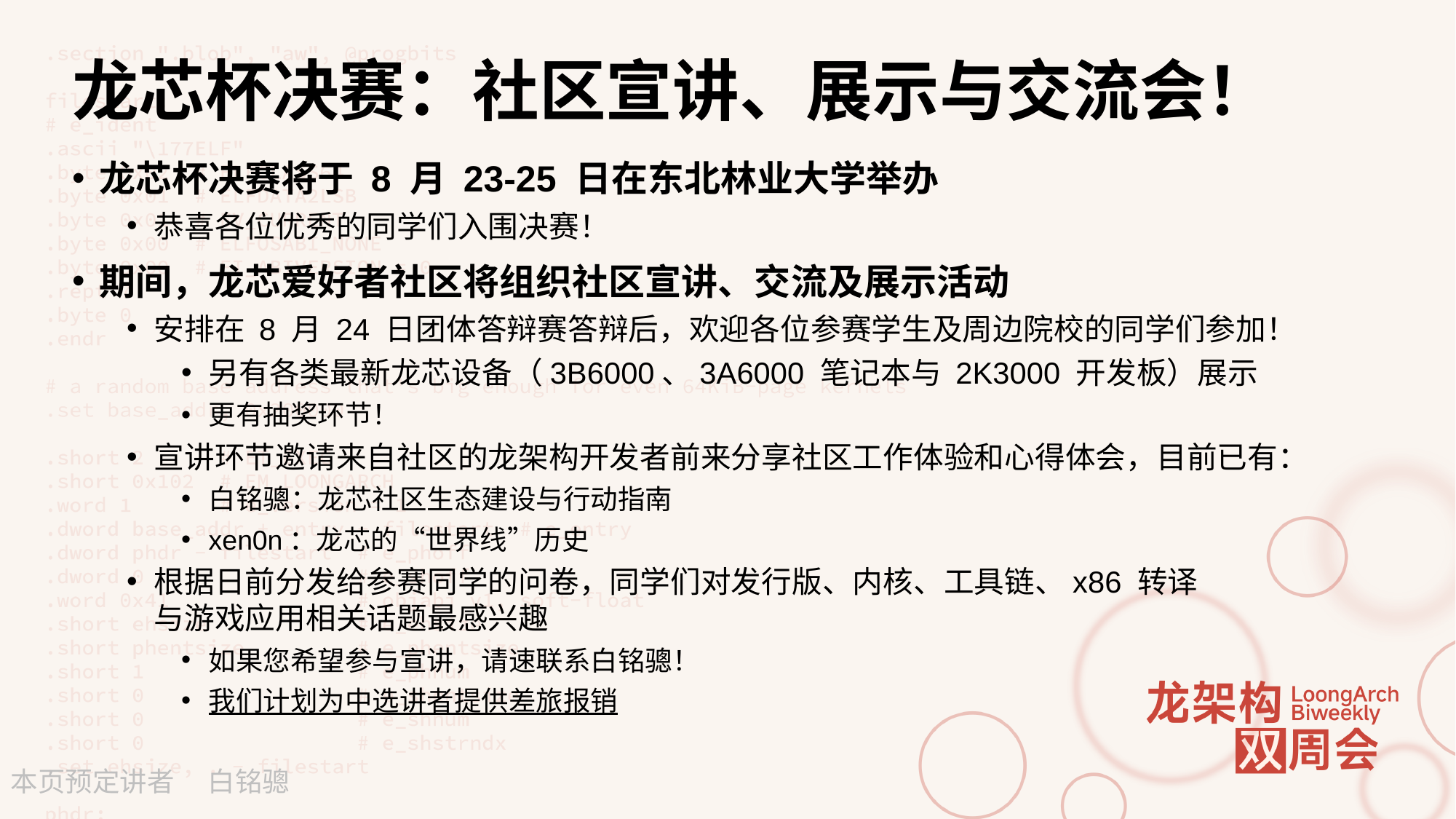

# 龙芯杯决赛：社区宣讲、展示与交流会！
龙芯杯决赛将于 8 月 23-25 日在东北林业大学举办
恭喜各位优秀的同学们入围决赛！
期间，龙芯爱好者社区将组织社区宣讲、交流及展示活动
安排在 8 月 24 日团体答辩赛答辩后，欢迎各位参赛学生及周边院校的同学们参加！
另有各类最新龙芯设备（3B6000、3A6000 笔记本与 2K3000 开发板）展示
更有抽奖环节！
宣讲环节邀请来自社区的龙架构开发者前来分享社区工作体验和心得体会，目前已有：
白铭骢：龙芯社区生态建设与行动指南
xen0n：龙芯的“世界线”历史
根据日前分发给参赛同学的问卷，同学们对发行版、内核、工具链、x86 转译
与游戏应用相关话题最感兴趣
如果您希望参与宣讲，请速联系白铭骢！
我们计划为中选讲者提供差旅报销
白铭骢